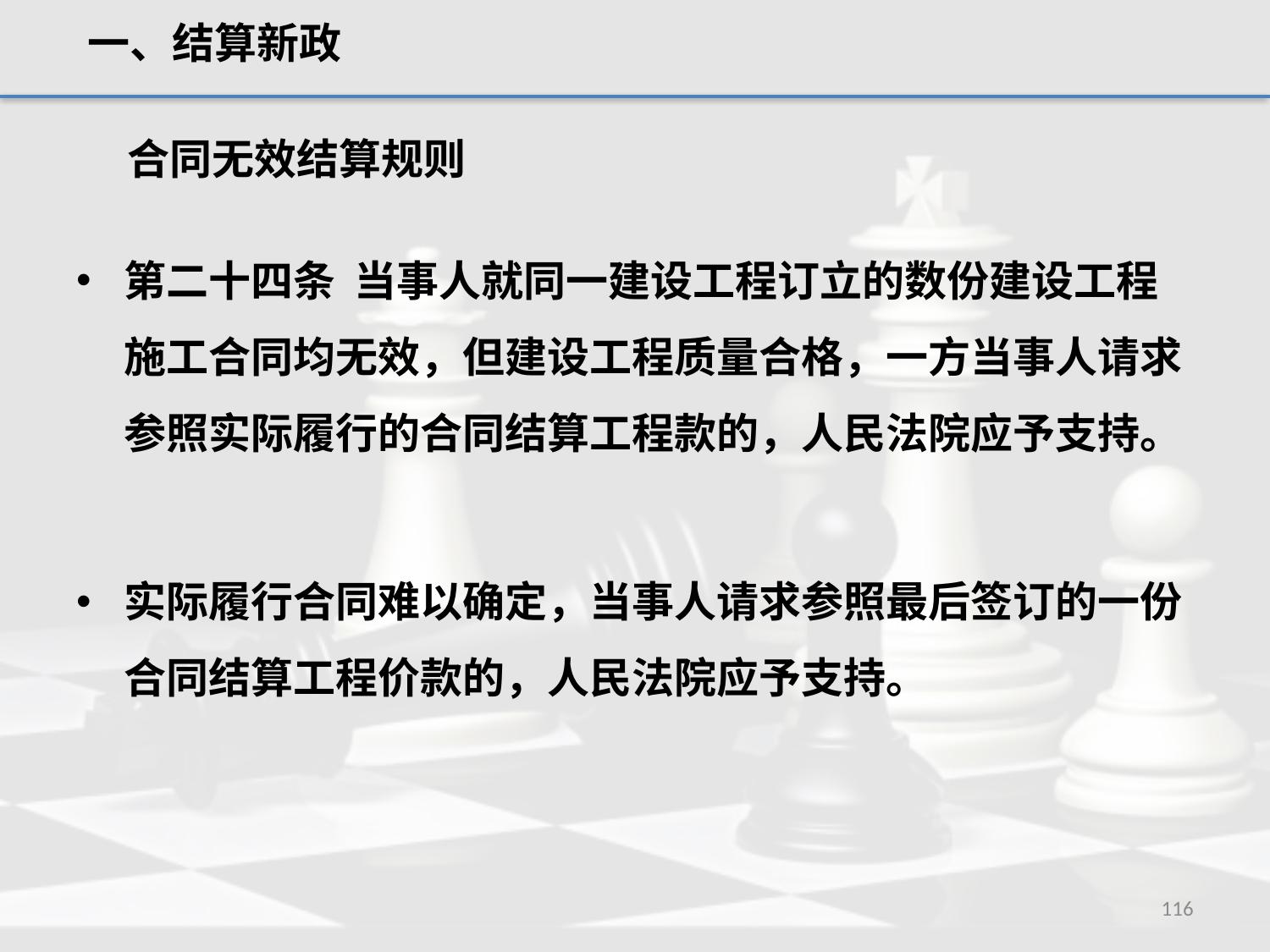

一、结算新政
合同无效结算规则
第二十四条  当事人就同一建设工程订立的数份建设工程施工合同均无效，但建设工程质量合格，一方当事人请求参照实际履行的合同结算工程款的，人民法院应予支持。

实际履行合同难以确定，当事人请求参照最后签订的一份合同结算工程价款的，人民法院应予支持。

116